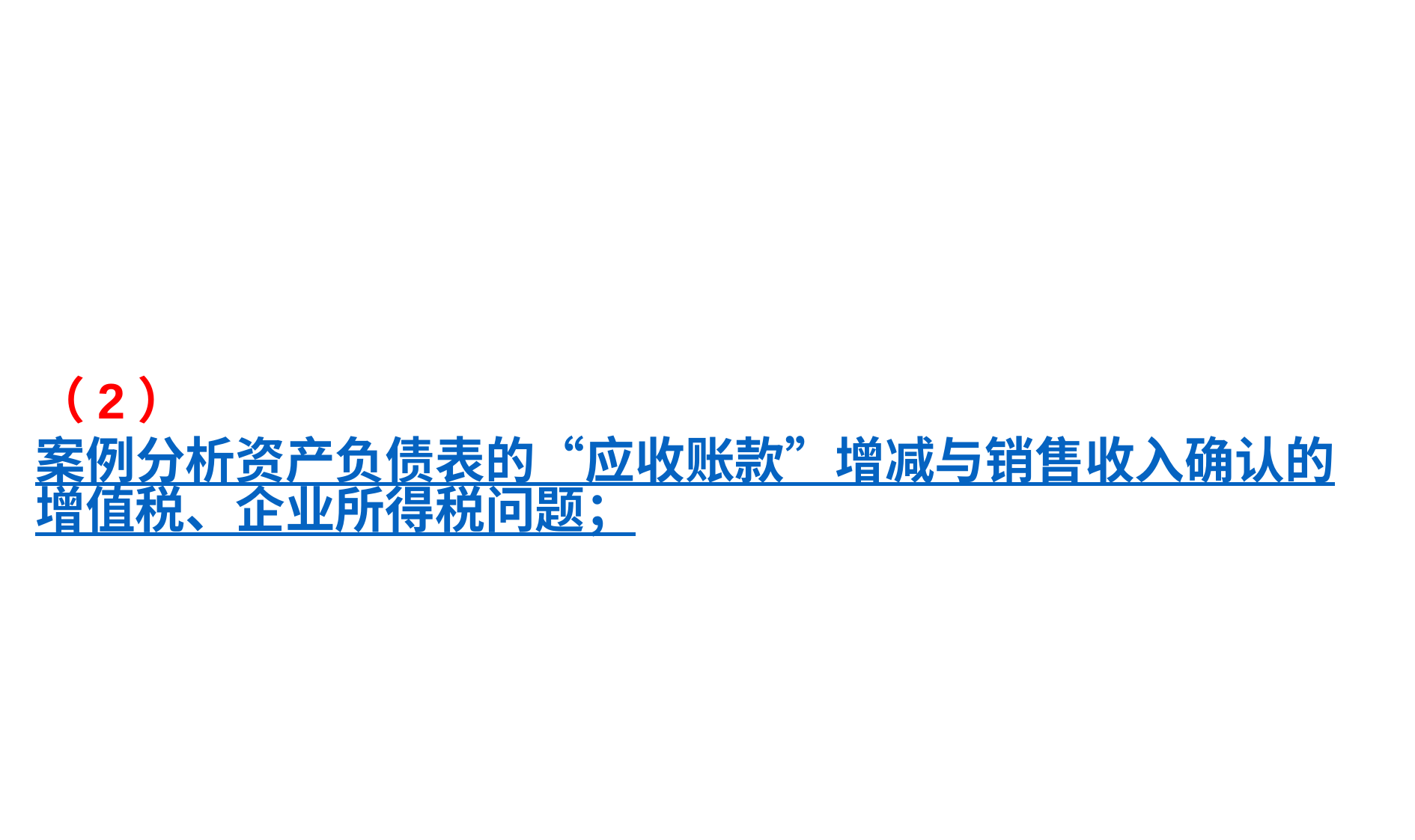

（2）案例分析资产负债表的“应收账款”增减与销售收入确认的增值税、企业所得税问题；